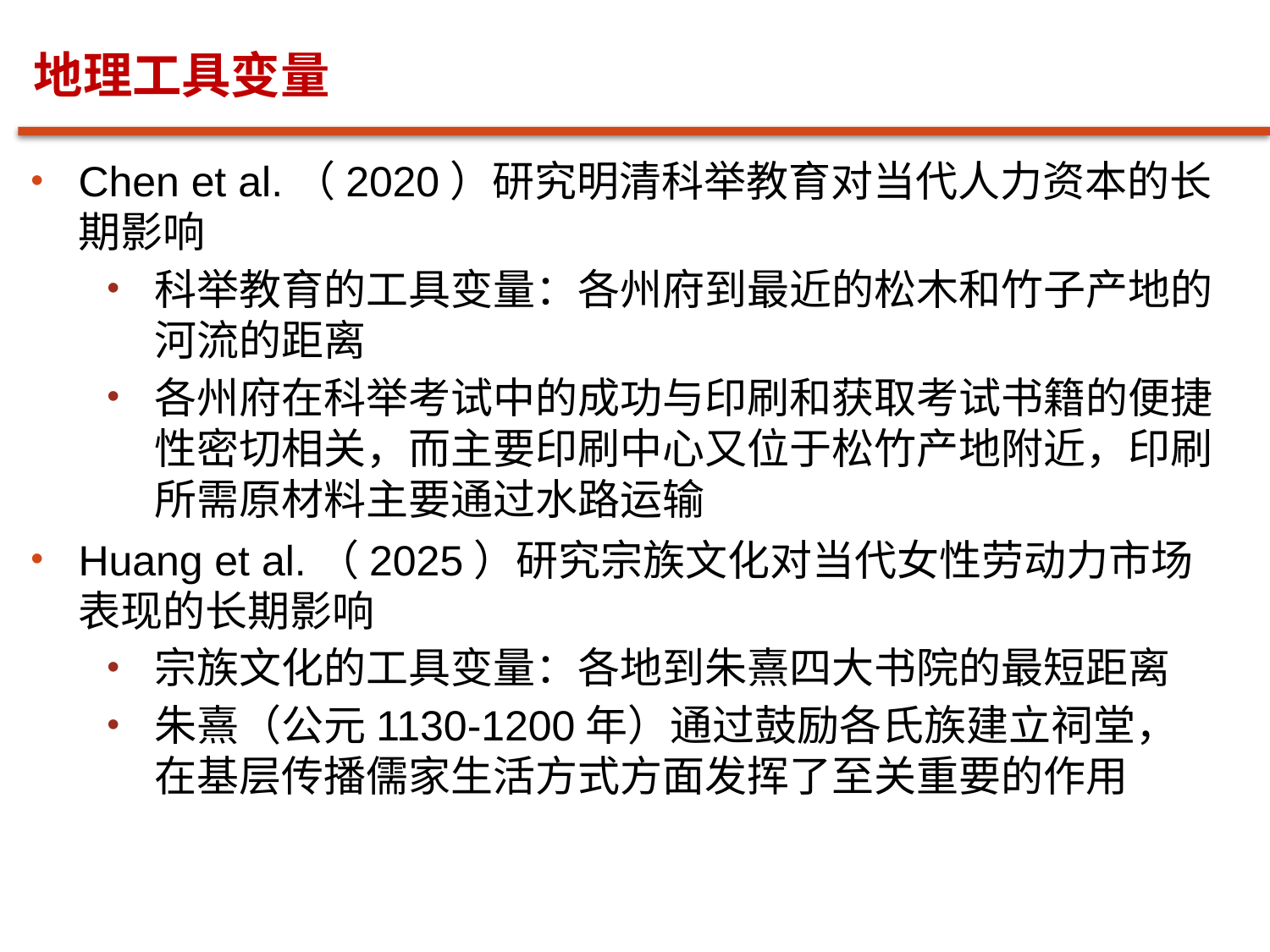

# 地理工具变量
Chen et al.（2020）研究明清科举教育对当代人力资本的长期影响
科举教育的工具变量：各州府到最近的松木和竹子产地的河流的距离
各州府在科举考试中的成功与印刷和获取考试书籍的便捷性密切相关，而主要印刷中心又位于松竹产地附近，印刷所需原材料主要通过水路运输
Huang et al.（2025）研究宗族文化对当代女性劳动力市场表现的长期影响
宗族文化的工具变量：各地到朱熹四大书院的最短距离
朱熹（公元1130-1200年）通过鼓励各氏族建立祠堂，在基层传播儒家生活方式方面发挥了至关重要的作用